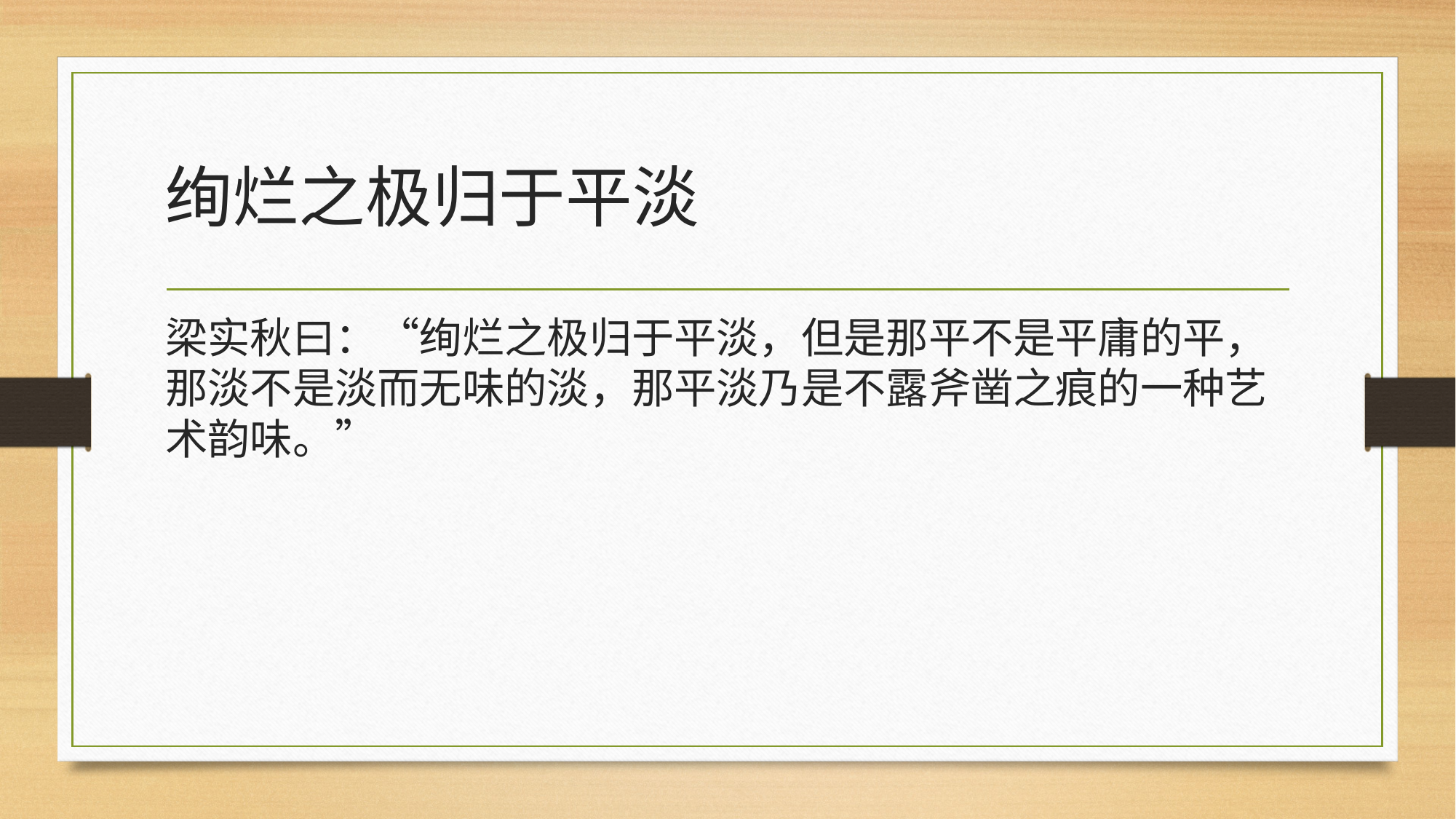

# 绚烂之极归于平淡
梁实秋曰：“绚烂之极归于平淡，但是那平不是平庸的平，那淡不是淡而无味的淡，那平淡乃是不露斧凿之痕的一种艺术韵味。”